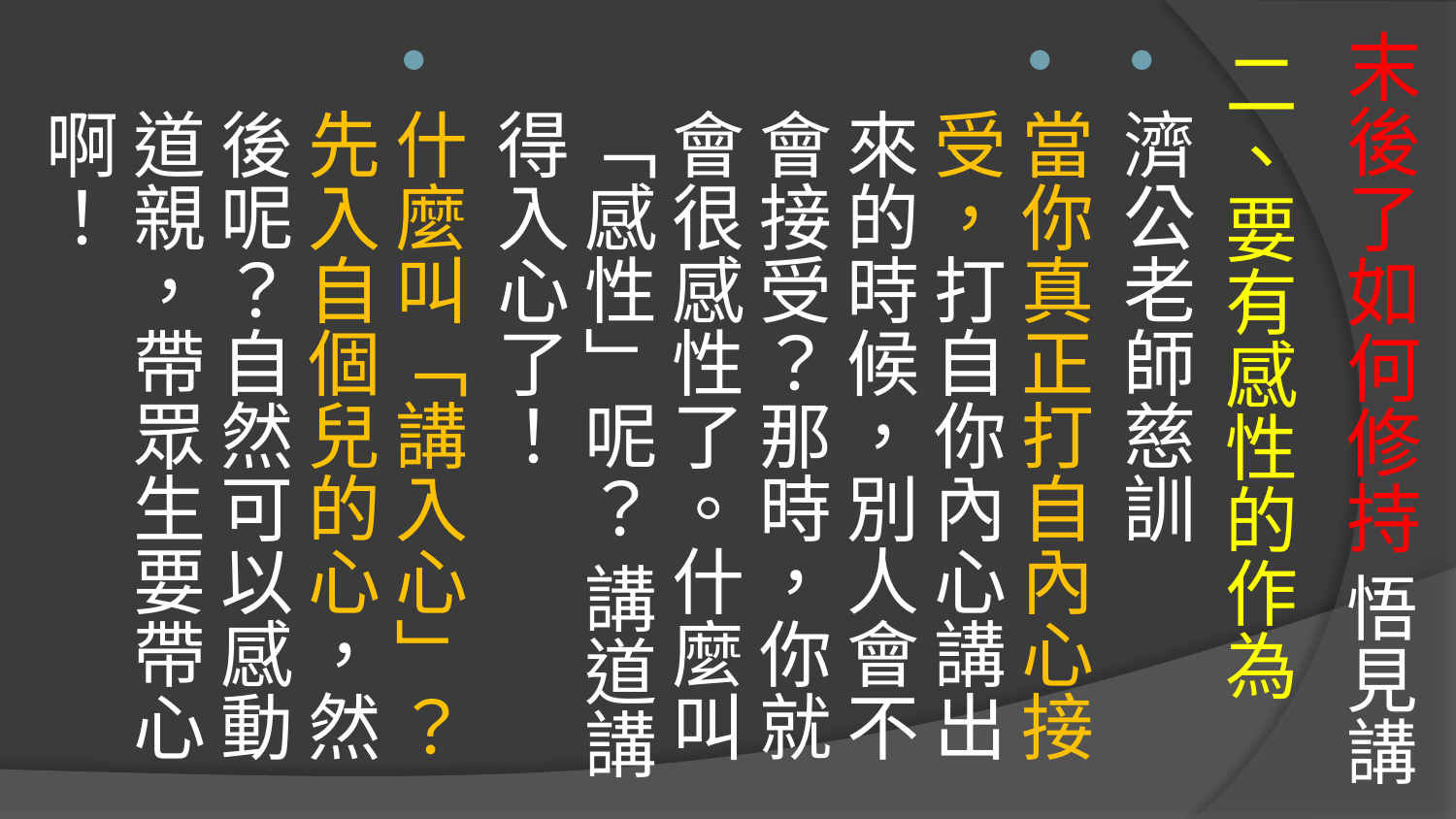

# 末後了如何修持 悟見講
二、要有感性的作為
濟公老師慈訓
當你真正打自內心接受，打自你內心講出來的時候，別人會不會接受？那時，你就會很感性了。什麼叫「感性」呢？ 講道講得入心了！
什麼叫「講入心」？先入自個兒的心，然後呢？自然可以感動道親，帶眾生要帶心啊！